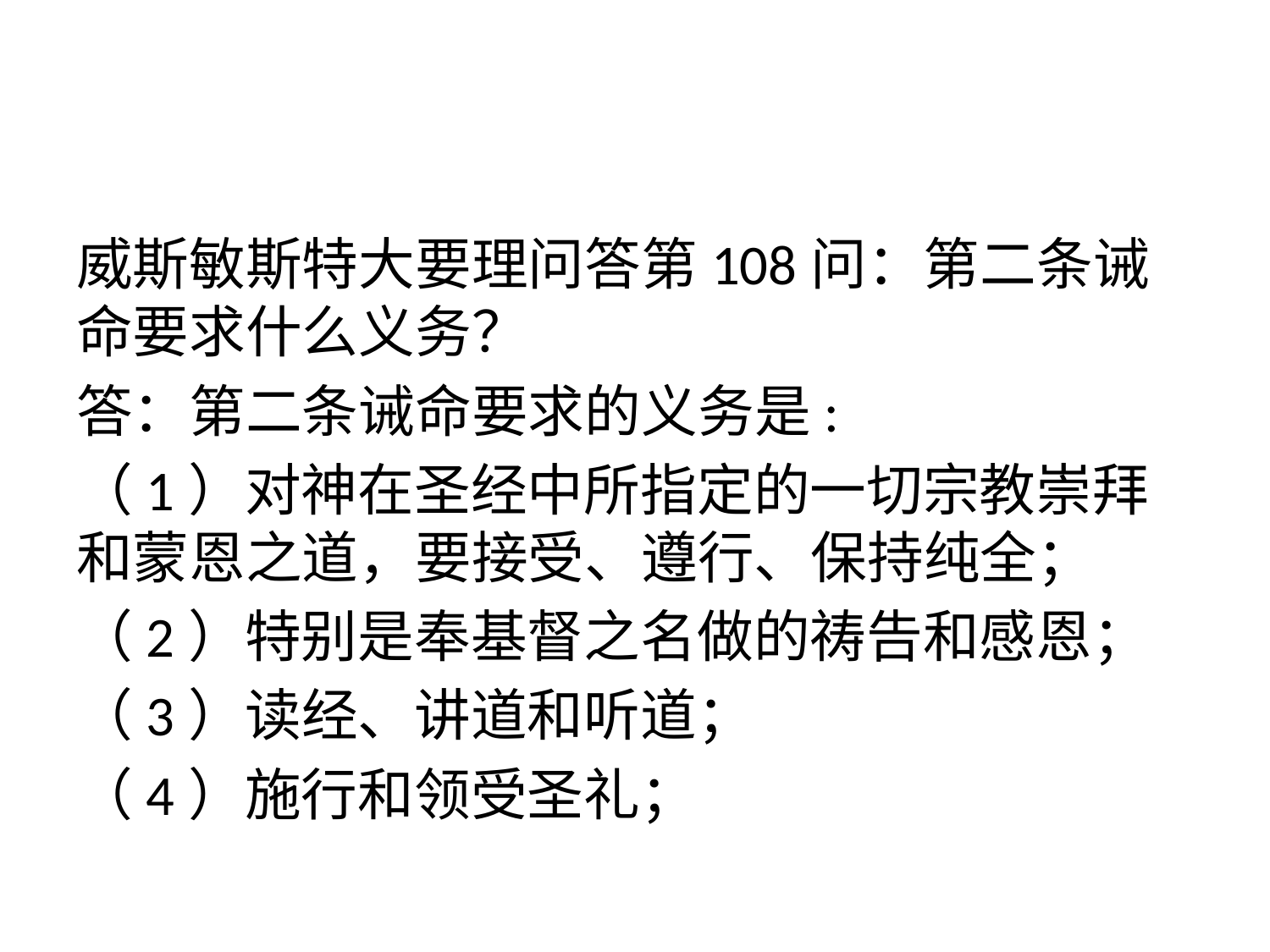

#
威斯敏斯特大要理问答第108问：第二条诫命要求什么义务？
答：第二条诫命要求的义务是:
（1）对神在圣经中所指定的一切宗教崇拜和蒙恩之道，要接受、遵行、保持纯全；
（2）特别是奉基督之名做的祷告和感恩；
（3）读经、讲道和听道；
（4）施行和领受圣礼；